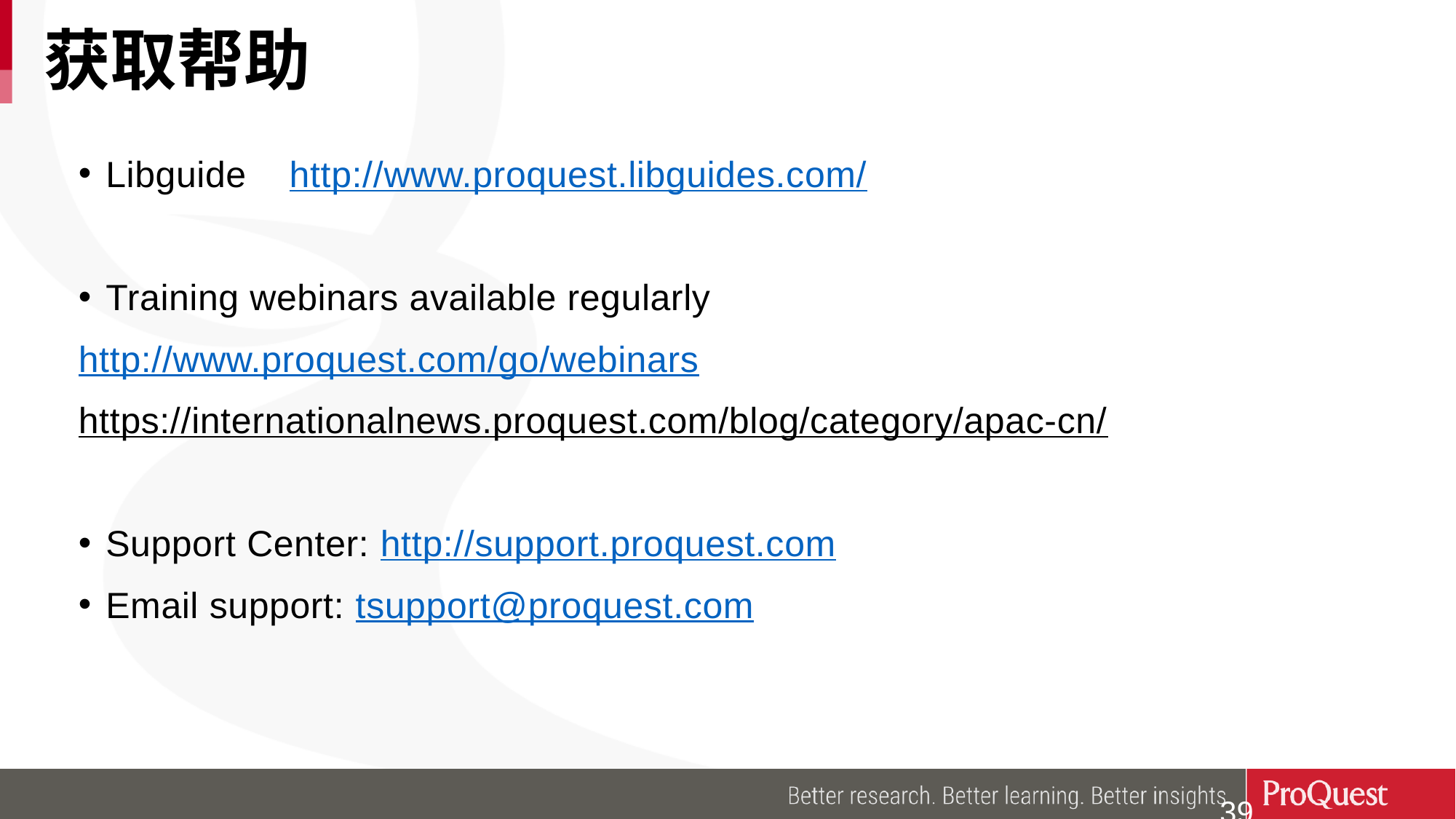

获取帮助
Libguide    http://www.proquest.libguides.com/

Training webinars available regularly
http://www.proquest.com/go/webinars
https://internationalnews.proquest.com/blog/category/apac-cn/

Support Center: http://support.proquest.com
Email support: tsupport@proquest.com
39